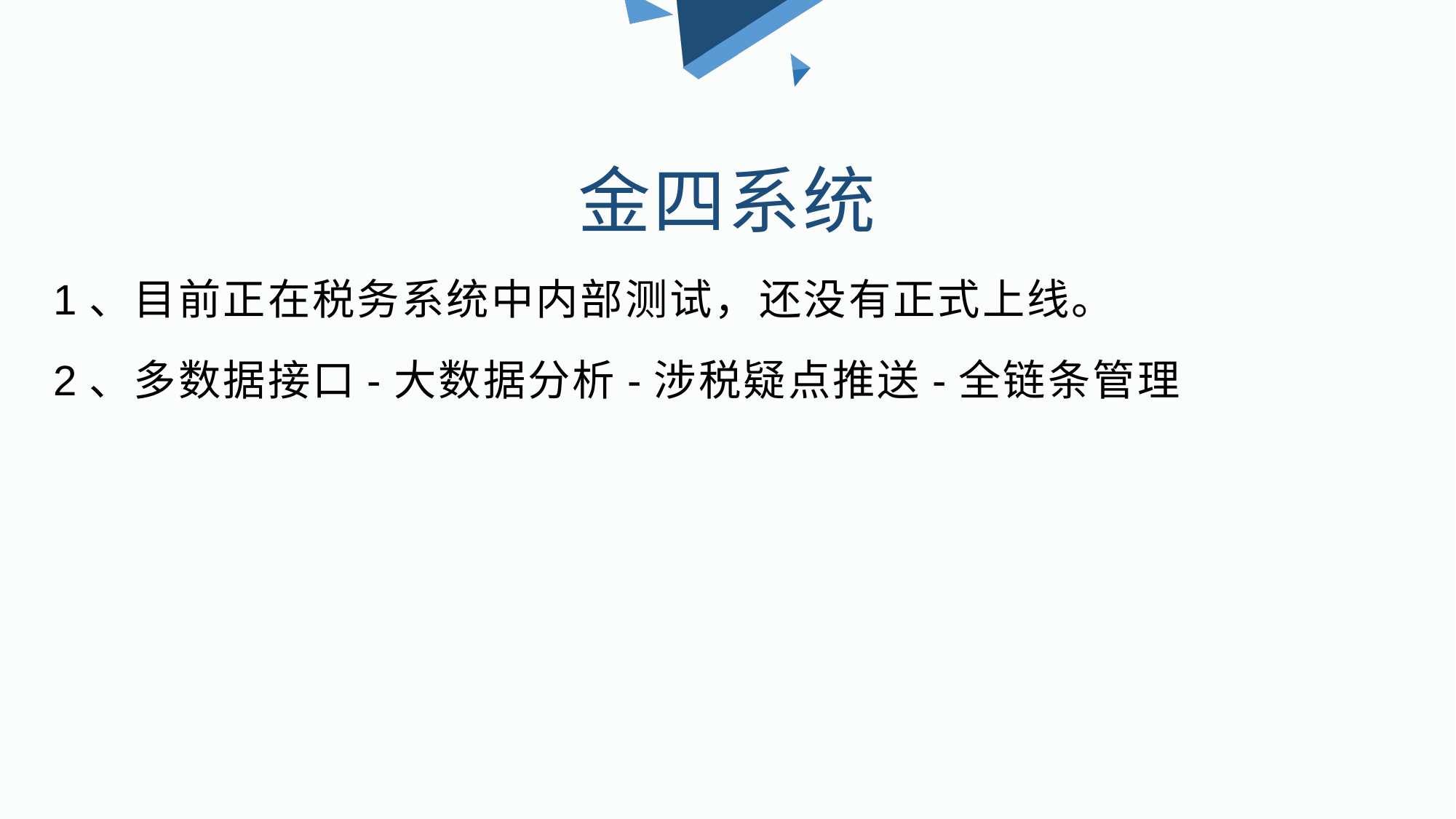

金四系统
1、目前正在税务系统中内部测试，还没有正式上线。
2、多数据接口-大数据分析-涉税疑点推送-全链条管理

19